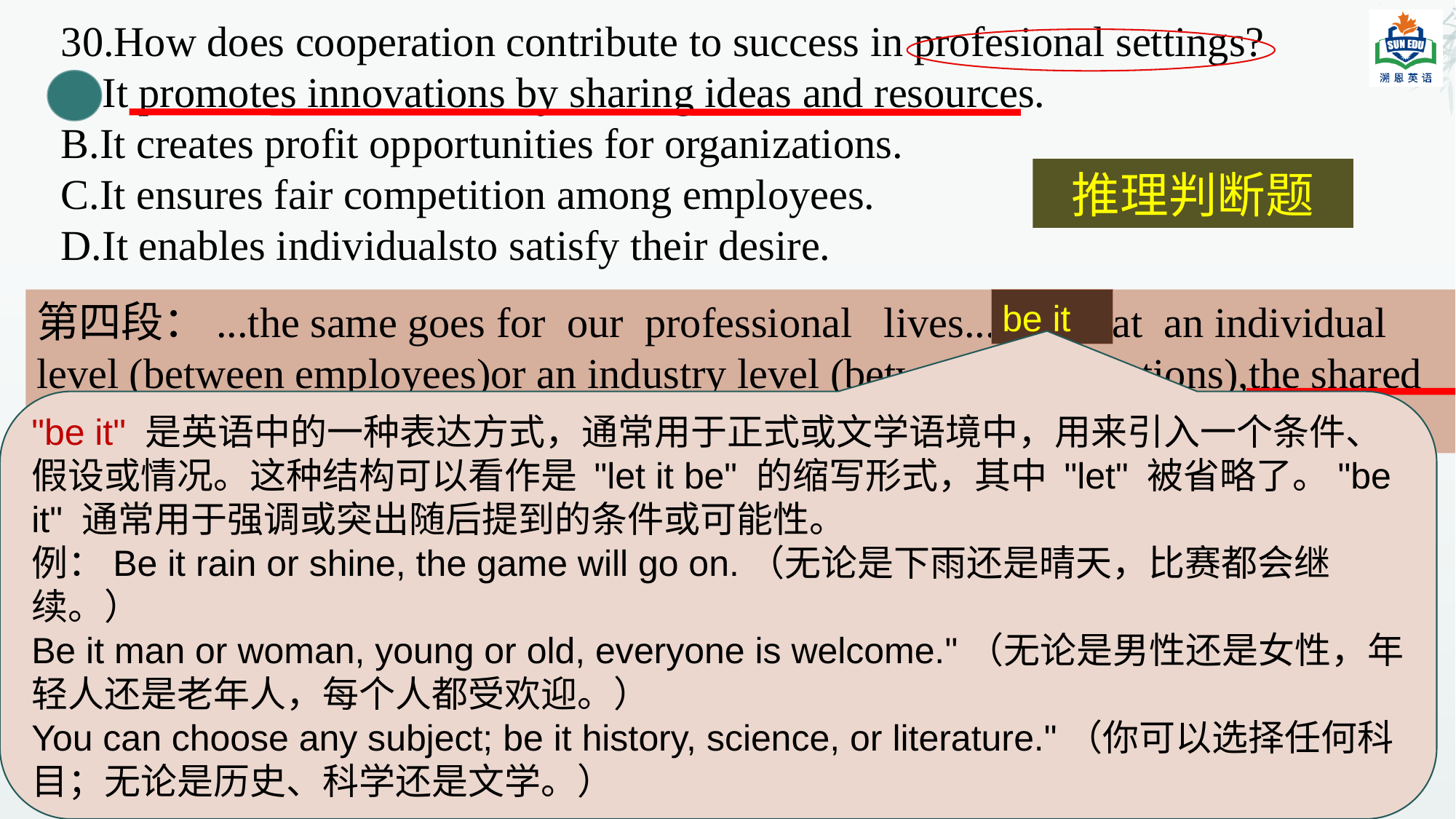

30.How does cooperation contribute to success in profesional settings?
A.It promotes innovations by sharing ideas and resources.
B.It creates profit opportunities for organizations.
C.It ensures fair competition among employees.
D.It enables individualsto satisfy their desire.

推理判断题
第四段：...the same goes for  our  professional   lives....be  it  at  an individual level (between employees)or an industry level (between organizations),the shared resources and shared ideas enable innovation to flourish.
be it
"be it" 是英语中的一种表达方式，通常用于正式或文学语境中，用来引入一个条件、假设或情况。这种结构可以看作是 "let it be" 的缩写形式，其中 "let" 被省略了。"be it" 通常用于强调或突出随后提到的条件或可能性。
例：Be it rain or shine, the game will go on.（无论是下雨还是晴天，比赛都会继续。）
Be it man or woman, young or old, everyone is welcome."（无论是男性还是女性，年轻人还是老年人，每个人都受欢迎。）
You can choose any subject; be it history, science, or literature."（你可以选择任何科目；无论是历史、科学还是文学。）